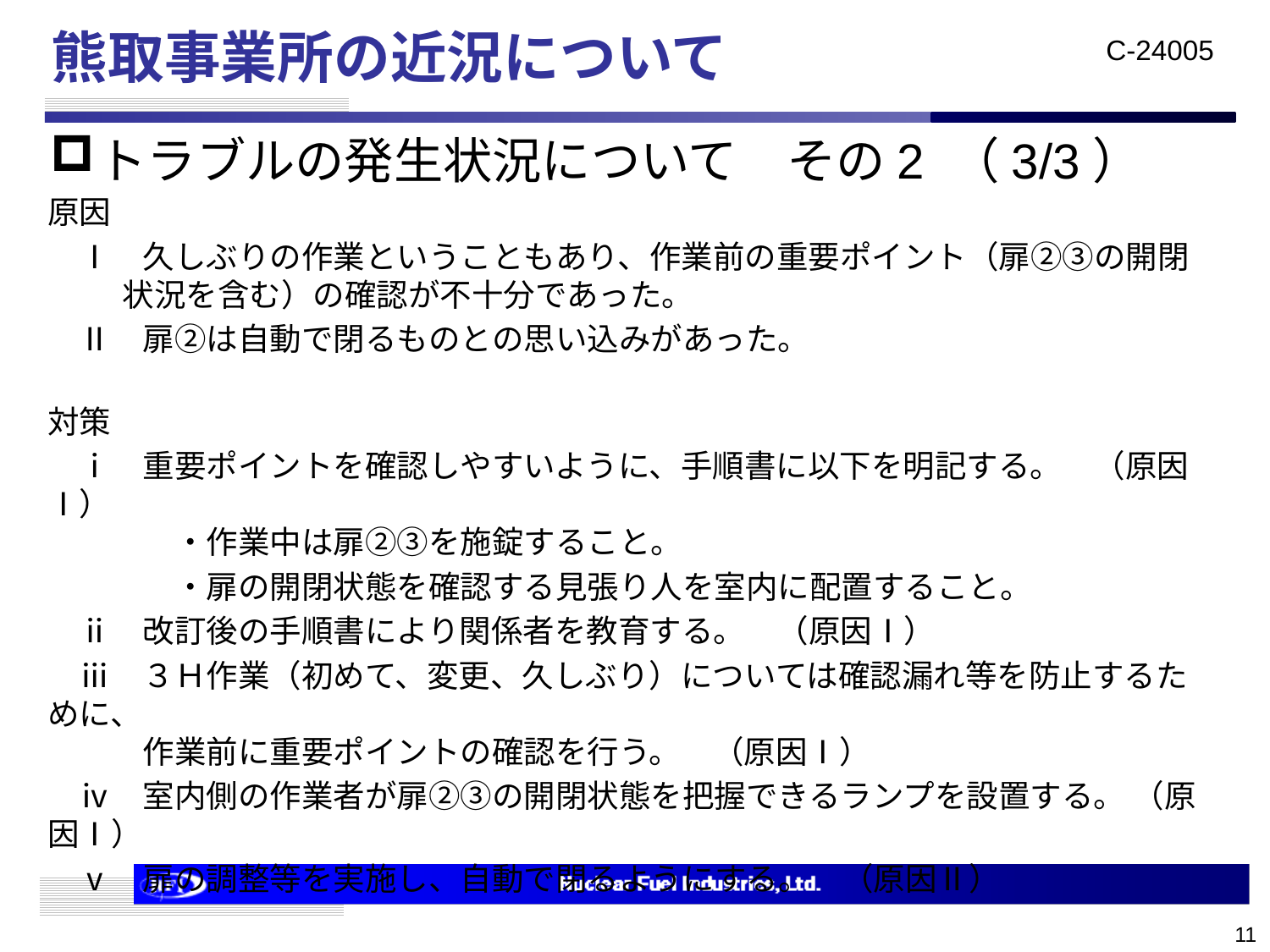

# 熊取事業所の近況について
トラブルの発生状況について　その2 （3/3）
原因
　Ⅰ　久しぶりの作業ということもあり、作業前の重要ポイント（扉②③の開閉状況を含む）の確認が不十分であった。
　Ⅱ　扉②は自動で閉るものとの思い込みがあった。
対策
　ⅰ　重要ポイントを確認しやすいように、手順書に以下を明記する。　（原因Ⅰ）
　　　　・作業中は扉②③を施錠すること。
　　　　・扉の開閉状態を確認する見張り人を室内に配置すること。
　ⅱ　改訂後の手順書により関係者を教育する。　（原因Ⅰ）
　ⅲ　３Ｈ作業（初めて、変更、久しぶり）については確認漏れ等を防止するために、
　　　作業前に重要ポイントの確認を行う。　（原因Ⅰ）
　ⅳ　室内側の作業者が扉②③の開閉状態を把握できるランプを設置する。 （原因Ⅰ）
　ⅴ　扉の調整等を実施し、自動で閉るようにする。　（原因Ⅱ）

11